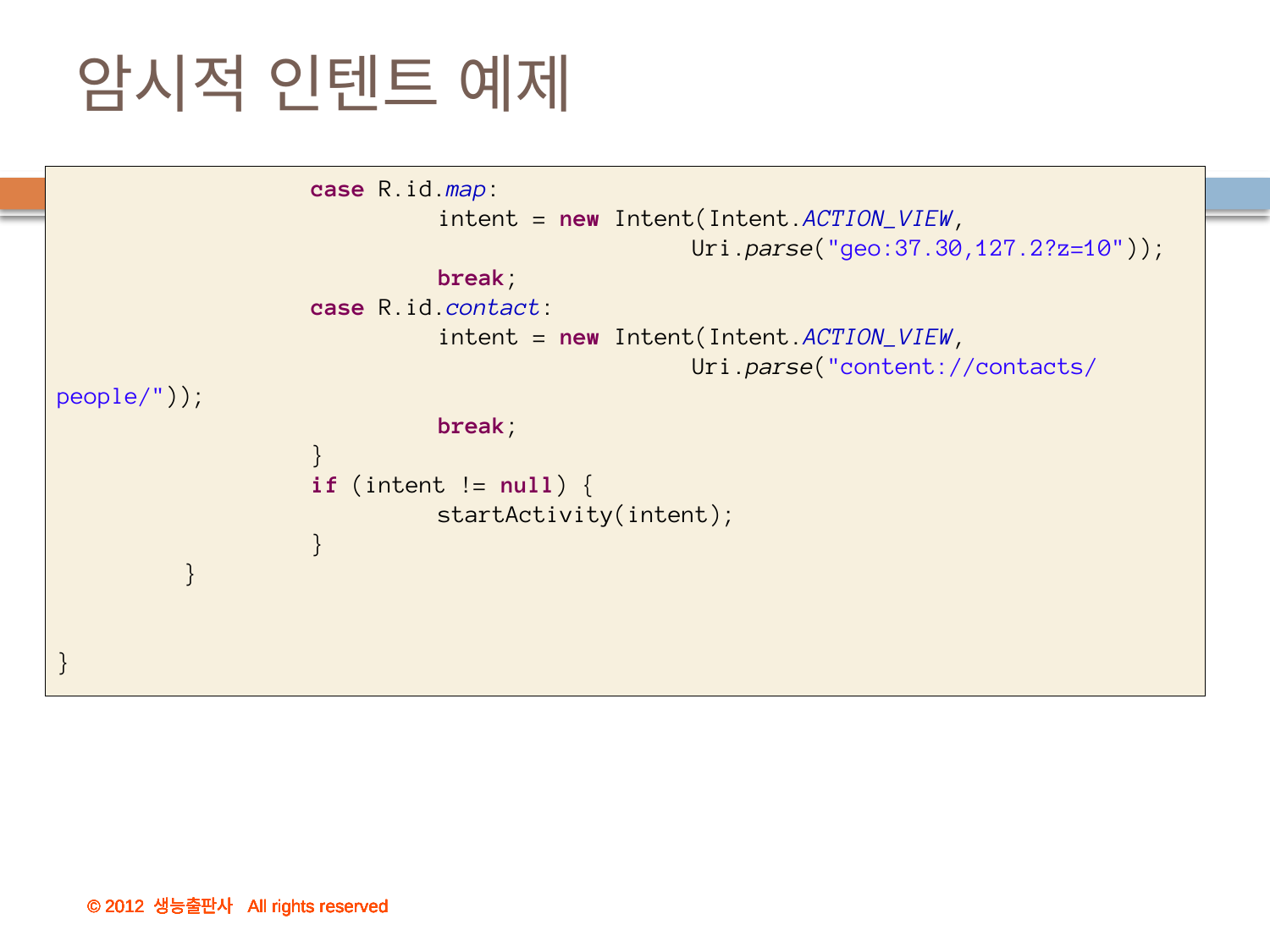

# 암시적 인텐트 예제
		case R.id.map:
			intent = new Intent(Intent.ACTION_VIEW,
					Uri.parse("geo:37.30,127.2?z=10"));
			break;
		case R.id.contact:
			intent = new Intent(Intent.ACTION_VIEW,
					Uri.parse("content://contacts/people/"));
			break;
		}
		if (intent != null) {
			startActivity(intent);
		}
	}

}